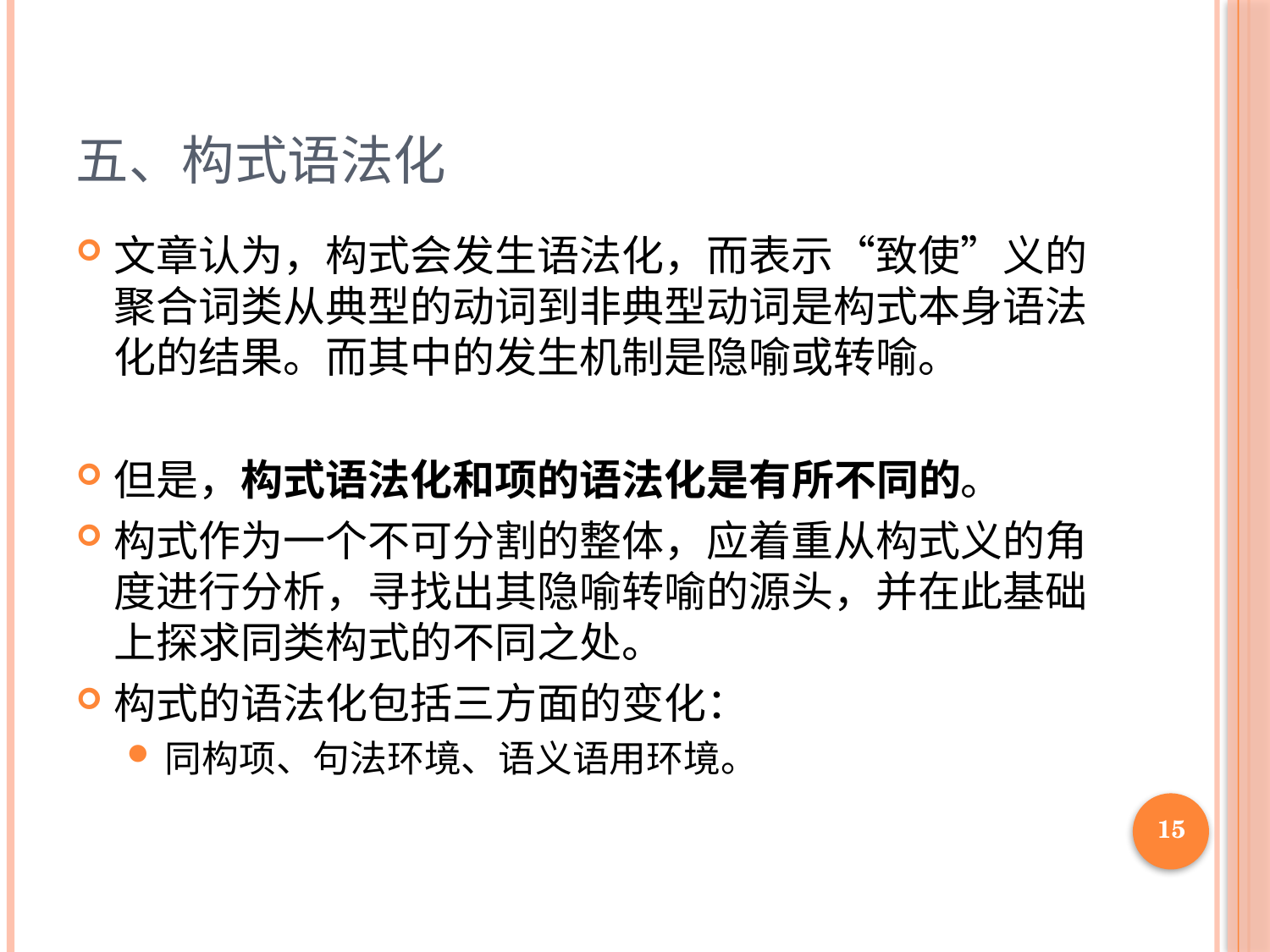

# 五、构式语法化
文章认为，构式会发生语法化，而表示“致使”义的聚合词类从典型的动词到非典型动词是构式本身语法化的结果。而其中的发生机制是隐喻或转喻。

但是，构式语法化和项的语法化是有所不同的。
构式作为一个不可分割的整体，应着重从构式义的角度进行分析，寻找出其隐喻转喻的源头，并在此基础上探求同类构式的不同之处。
构式的语法化包括三方面的变化：
同构项、句法环境、语义语用环境。
15